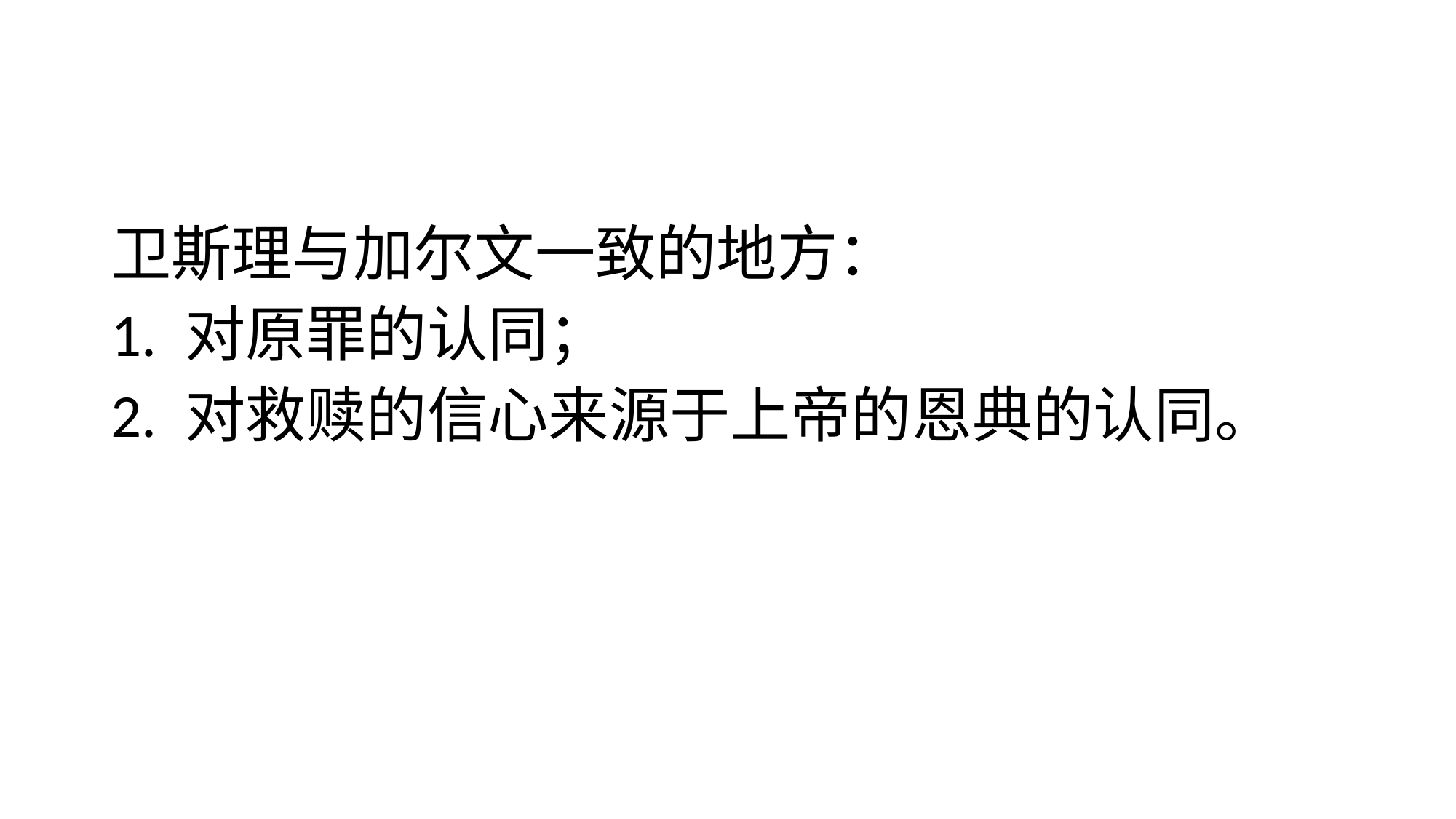

#
卫斯理与加尔文一致的地方：
1. 对原罪的认同；
2. 对救赎的信心来源于上帝的恩典的认同。